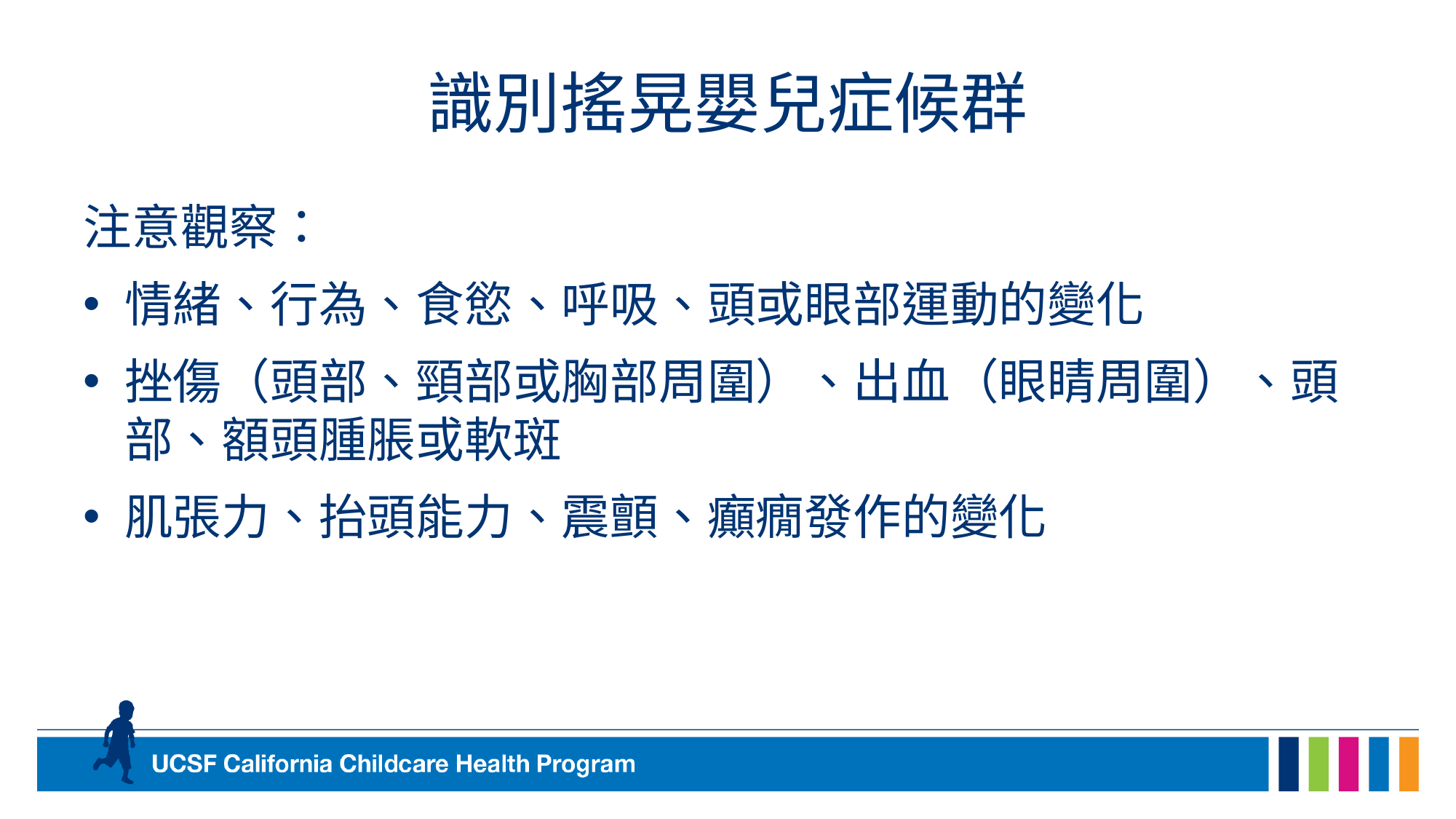

# 識別搖晃嬰兒症候群
注意觀察：
情緒、行為、食慾、呼吸、頭或眼部運動的變化
挫傷（頭部、頸部或胸部周圍）、出血（眼睛周圍）、頭部、額頭腫脹或軟斑
肌張力、抬頭能力、震顫、癲癇發作的變化